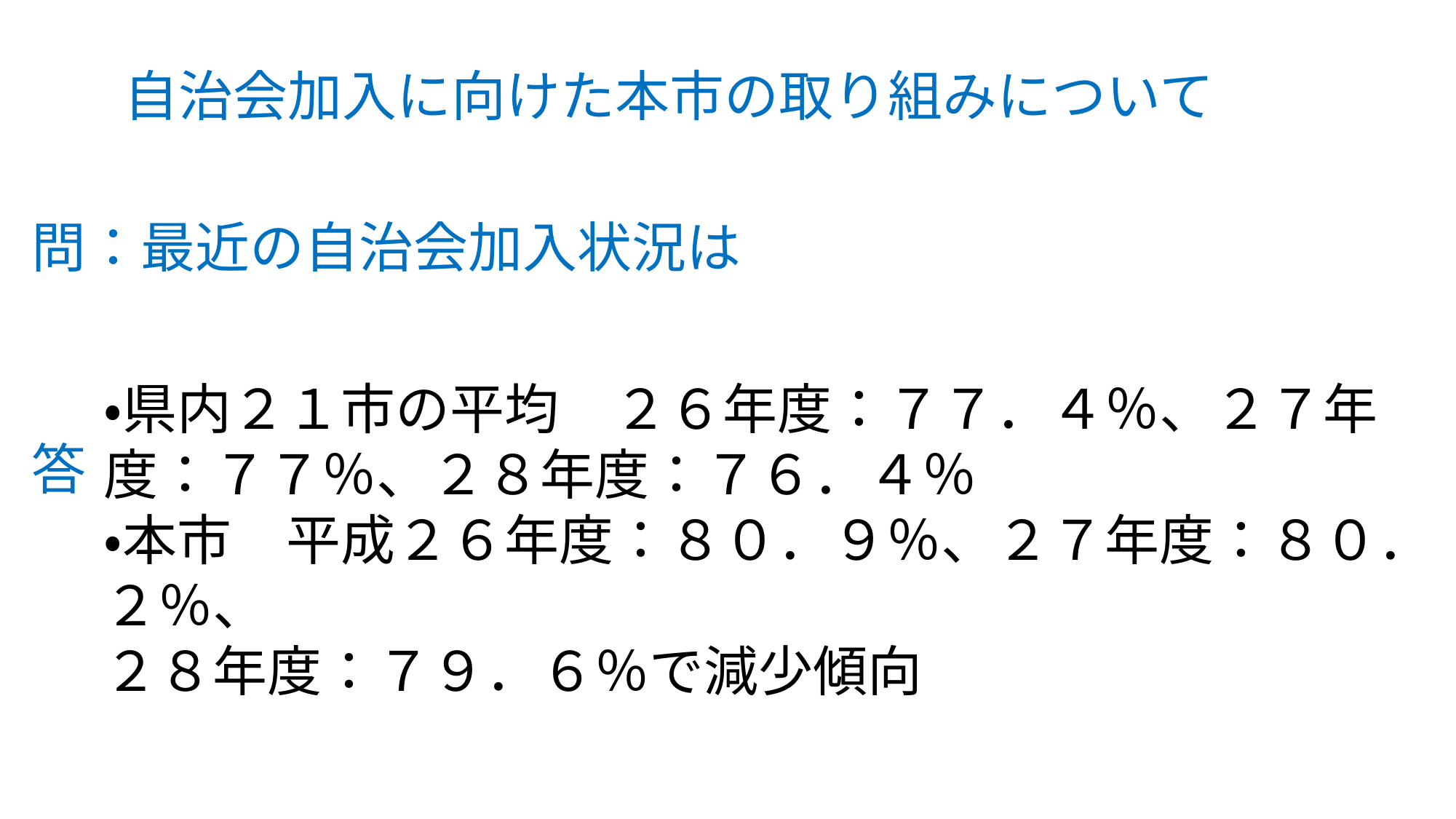

自治会加入に向けた本市の取り組みについて
問：最近の自治会加入状況は
・県内２１市の平均　２６年度：７７．４％、２７年度：７７％、２８年度：７６．４％
・本市　平成２６年度：８０．９％、２７年度：８０．２％、
２８年度：７９．６％で減少傾向
答